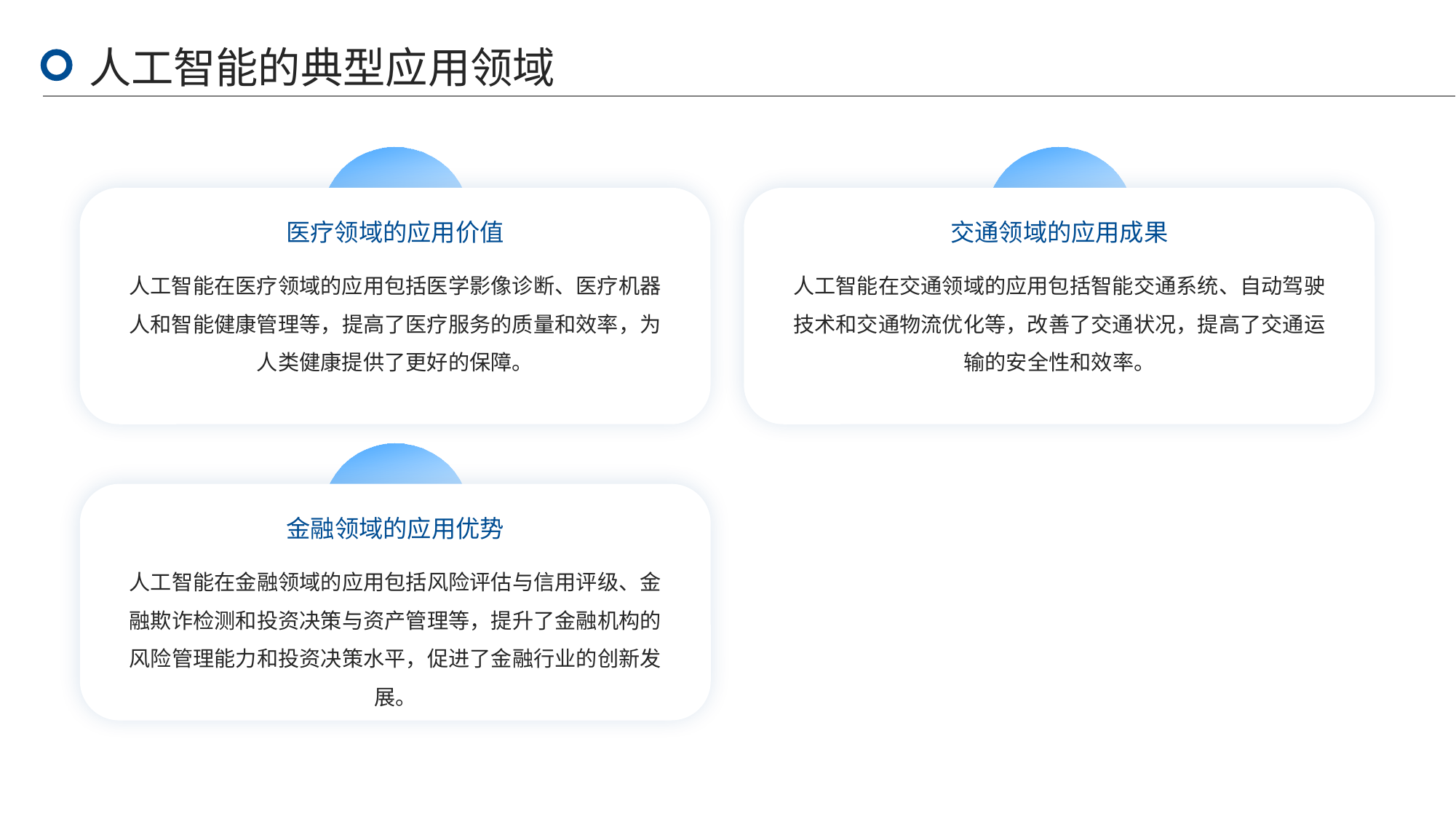

人工智能的典型应用领域

医疗领域的应用价值
交通领域的应用成果
人工智能在医疗领域的应用包括医学影像诊断、医疗机器人和智能健康管理等，提高了医疗服务的质量和效率，为人类健康提供了更好的保障。
人工智能在交通领域的应用包括智能交通系统、自动驾驶技术和交通物流优化等，改善了交通状况，提高了交通运输的安全性和效率。

金融领域的应用优势
人工智能在金融领域的应用包括风险评估与信用评级、金融欺诈检测和投资决策与资产管理等，提升了金融机构的风险管理能力和投资决策水平，促进了金融行业的创新发展。